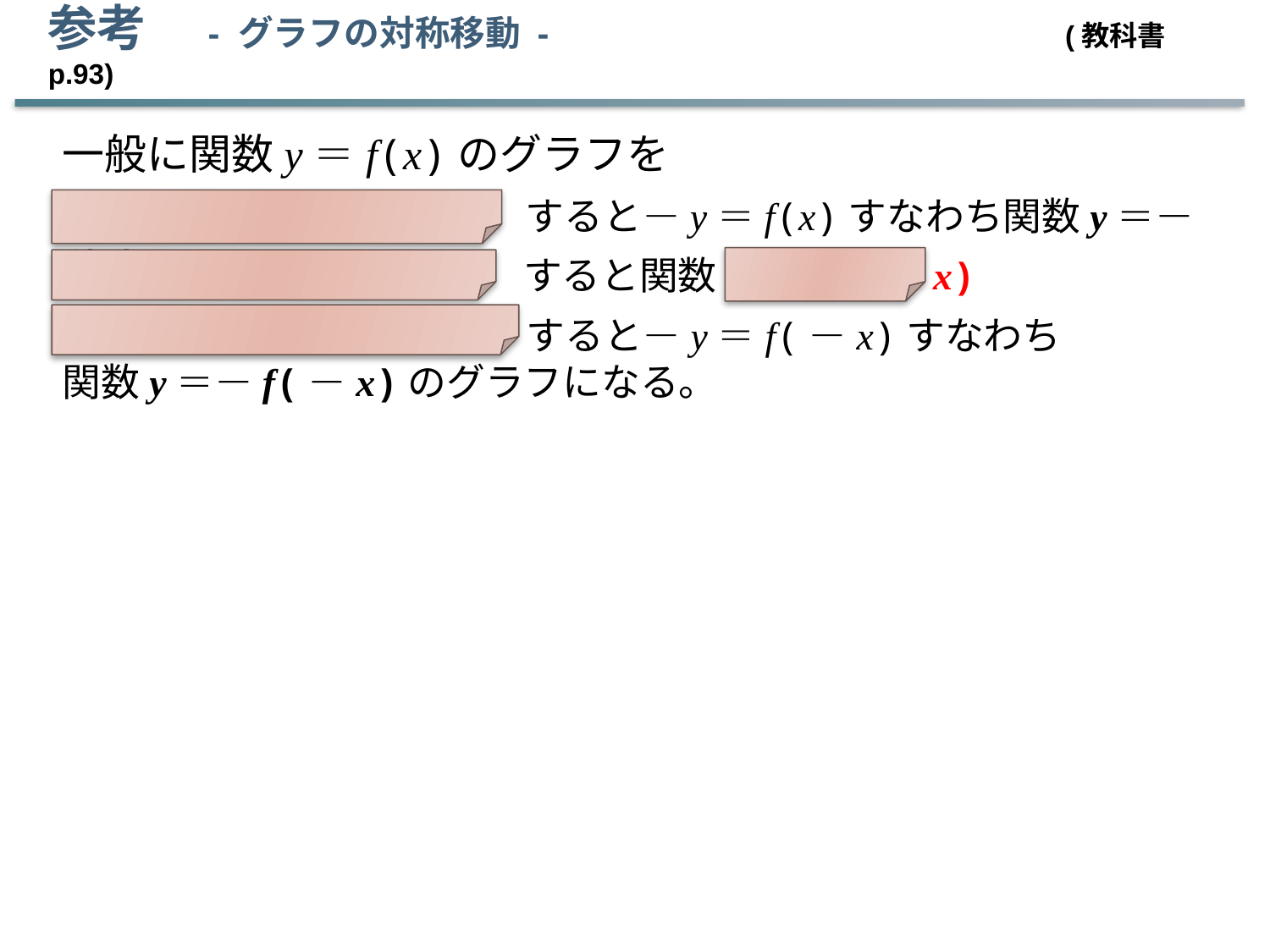

参考　- グラフの対称移動 -                                                     (教科書 p.93)
一般に関数y＝f(x)のグラフを

　x軸に関して対称移動　すると－y＝f(x)すなわち関数y＝－f(x)

　y軸に関して対称移動　すると関数　y＝f(－x)

　原点に関して対称移動　すると－y＝f(－x)すなわち
関数y＝－f(－x)のグラフになる。